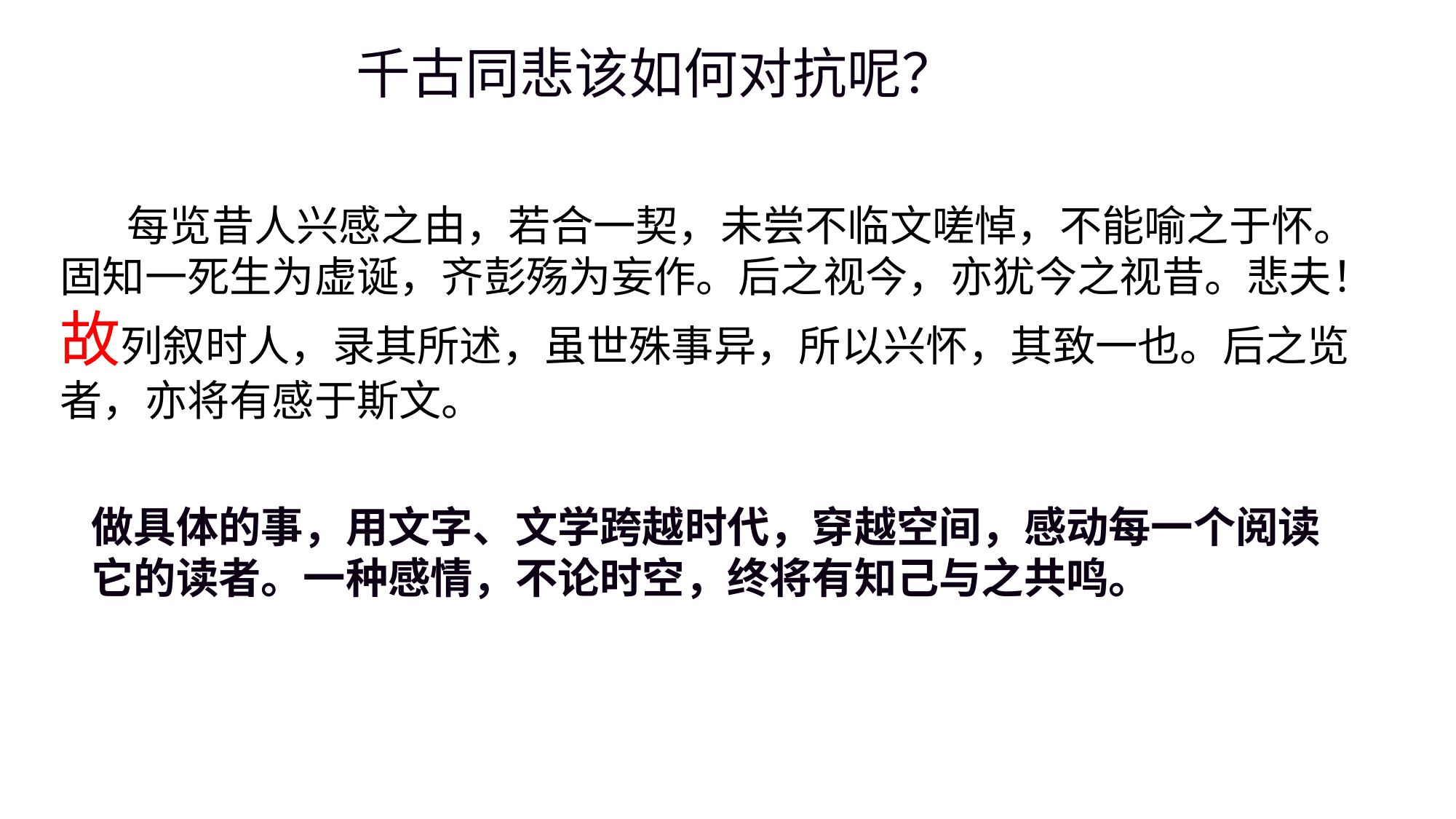

千古同悲该如何对抗呢？
      每览昔人兴感之由，若合一契，未尝不临文嗟悼，不能喻之于怀。固知一死生为虚诞，齐彭殇为妄作。后之视今，亦犹今之视昔。悲夫！故列叙时人，录其所述，虽世殊事异，所以兴怀，其致一也。后之览者，亦将有感于斯文。
做具体的事，用文字、文学跨越时代，穿越空间，感动每一个阅读它的读者。一种感情，不论时空，终将有知己与之共鸣。